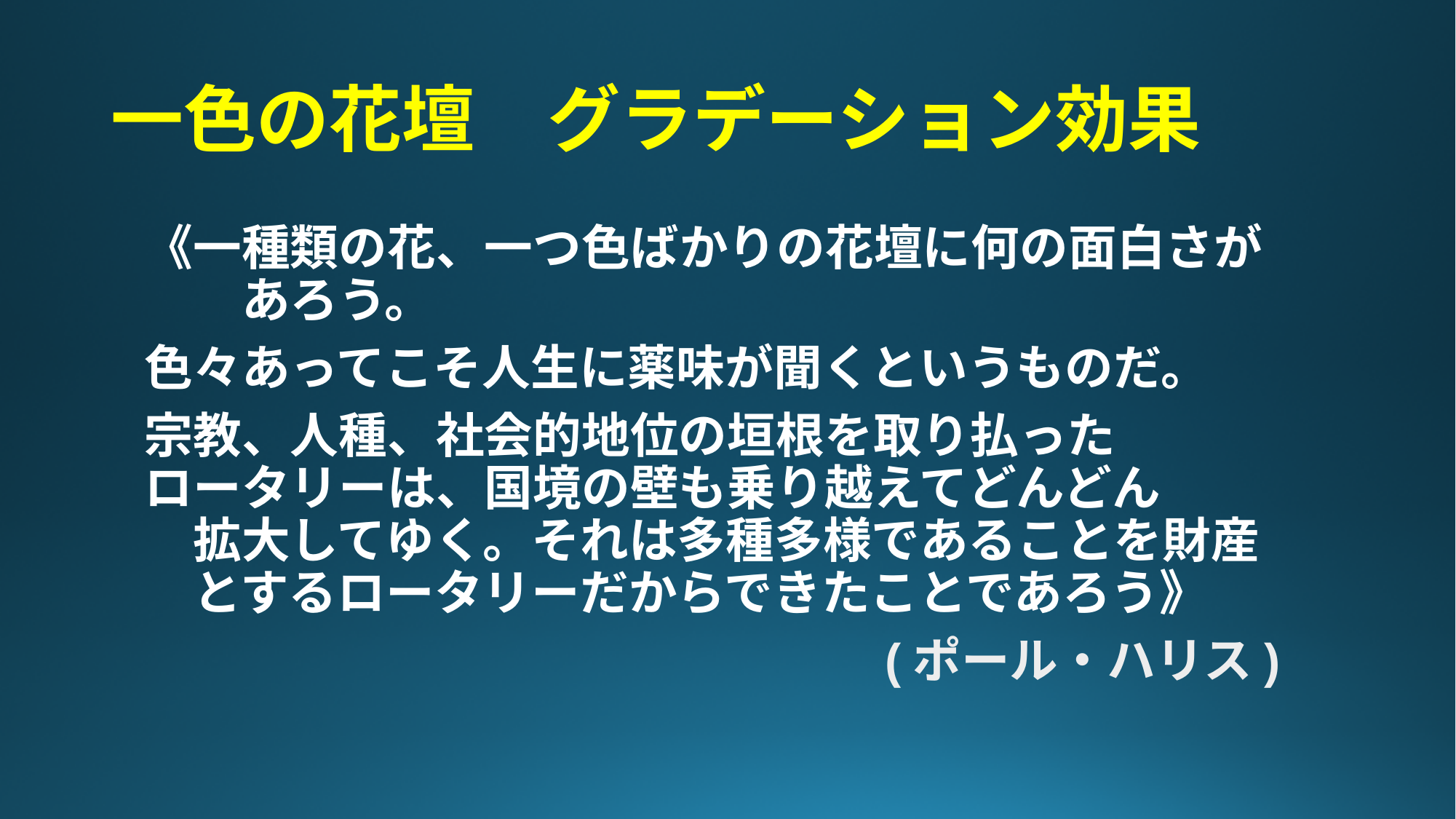

# 一色の花壇　グラデーション効果
《一種類の花、一つ色ばかりの花壇に何の面白さが　　　あろう。
色々あってこそ人生に薬味が聞くというものだ。
宗教、人種、社会的地位の垣根を取り払った　　　ロータリーは、国境の壁も乗り越えてどんどん　　　　拡大してゆく。それは多種多様であることを財産　　とするロータリーだからできたことであろう》
　　　　　　　　　　　　　　　(ポール・ハリス)